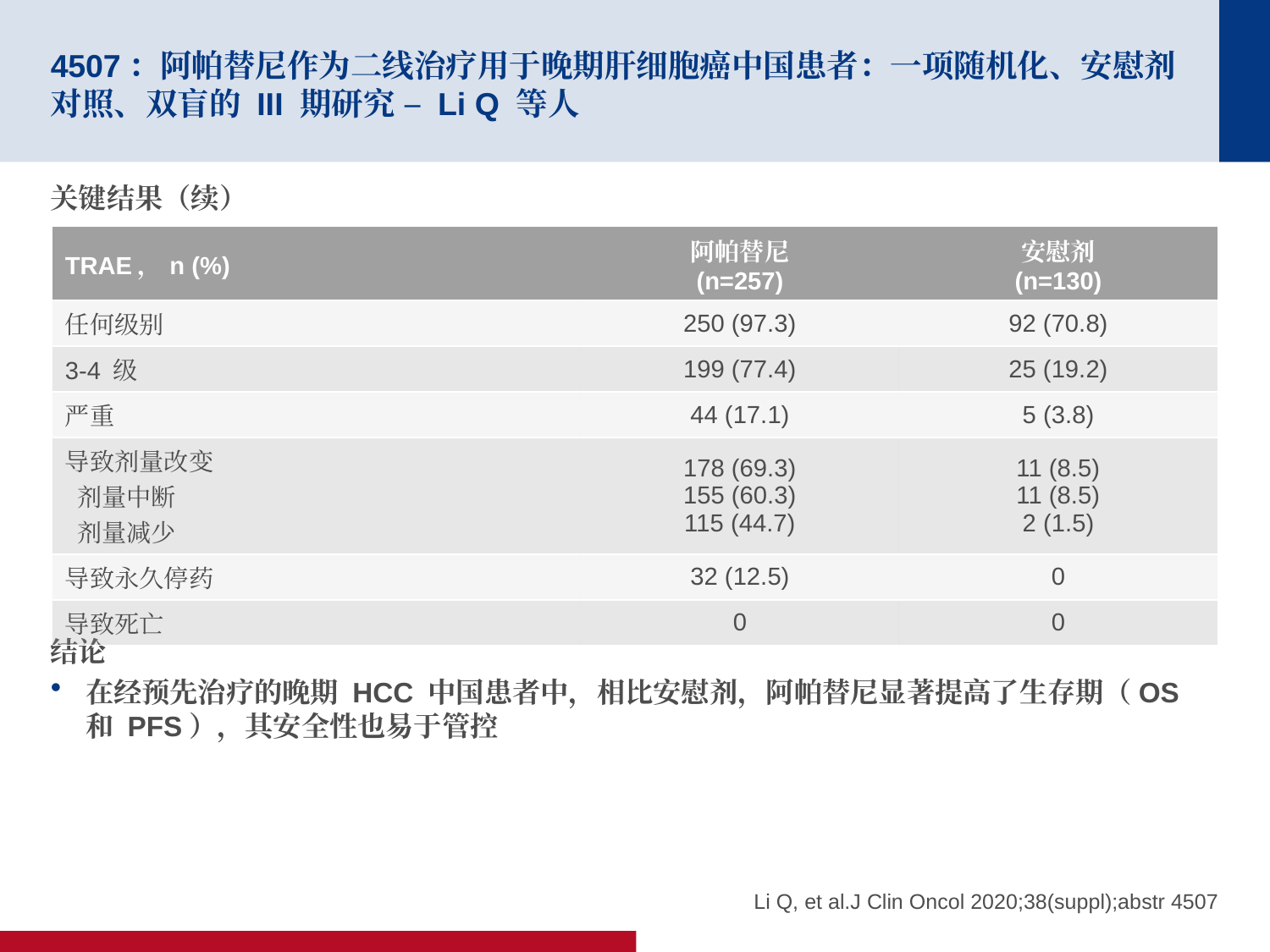

# 4507：阿帕替尼作为二线治疗用于晚期肝细胞癌中国患者：一项随机化、安慰剂对照、双盲的 III 期研究 – Li Q 等人
关键结果（续）
结论
在经预先治疗的晚期 HCC 中国患者中，相比安慰剂，阿帕替尼显著提高了生存期（OS 和 PFS），其安全性也易于管控
| TRAE，n (%) | 阿帕替尼 (n=257) | 安慰剂 (n=130) |
| --- | --- | --- |
| 任何级别 | 250 (97.3) | 92 (70.8) |
| 3-4 级 | 199 (77.4) | 25 (19.2) |
| 严重 | 44 (17.1) | 5 (3.8) |
| 导致剂量改变 剂量中断 剂量减少 | 178 (69.3) 155 (60.3) 115 (44.7) | 11 (8.5) 11 (8.5) 2 (1.5) |
| 导致永久停药 | 32 (12.5) | 0 |
| 导致死亡 | 0 | 0 |
Li Q, et al.J Clin Oncol 2020;38(suppl);abstr 4507